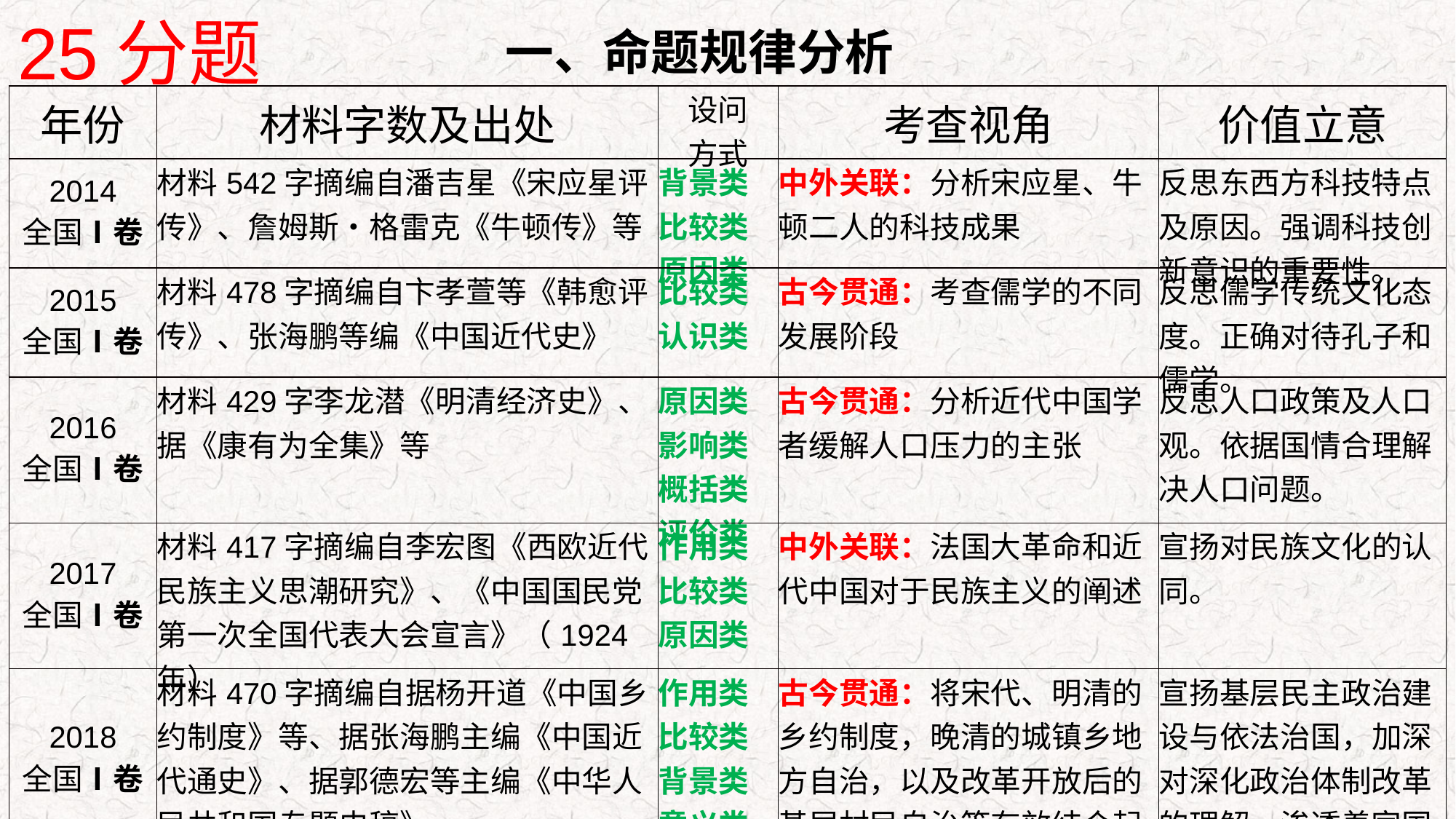

25分题
一、命题规律分析
| 年份 | 材料字数及出处 | 设问 方式 | 考查视角 | 价值立意 |
| --- | --- | --- | --- | --- |
| 2014 全国Ⅰ卷 | 材料542字摘编自潘吉星《宋应星评传》、詹姆斯•格雷克《牛顿传》等 | 背景类 比较类 原因类 | 中外关联：分析宋应星、牛顿二人的科技成果 | 反思东西方科技特点及原因。强调科技创新意识的重要性。 |
| 2015 全国Ⅰ卷 | 材料478字摘编自卞孝萱等《韩愈评传》、张海鹏等编《中国近代史》 | 比较类 认识类 | 古今贯通：考查儒学的不同发展阶段 | 反思儒学传统文化态度。正确对待孔子和儒学。 |
| 2016 全国Ⅰ卷 | 材料429字李龙潜《明清经济史》、据《康有为全集》等 | 原因类 影响类 概括类 评价类 | 古今贯通：分析近代中国学者缓解人口压力的主张 | 反思人口政策及人口观。依据国情合理解决人口问题。 |
| 2017 全国Ⅰ卷 | 材料417字摘编自李宏图《西欧近代民族主义思潮研究》、《中国国民党第一次全国代表大会宣言》（1924年） | 作用类 比较类 原因类 | 中外关联：法国大革命和近代中国对于民族主义的阐述 | 宣扬对民族文化的认同。 |
| 2018 全国Ⅰ卷 | 材料470字摘编自据杨开道《中国乡约制度》等、据张海鹏主编《中国近代通史》、据郭德宏等主编《中华人民共和国专题史稿》 | 作用类 比较类 背景类 意义类 | 古今贯通：将宋代、明清的乡约制度，晚清的城镇乡地方自治，以及改革开放后的基层村民自治等有效结合起来 | 宣扬基层民主政治建设与依法治国，加深对深化政治体制改革的理解，渗透着家国情怀。 |